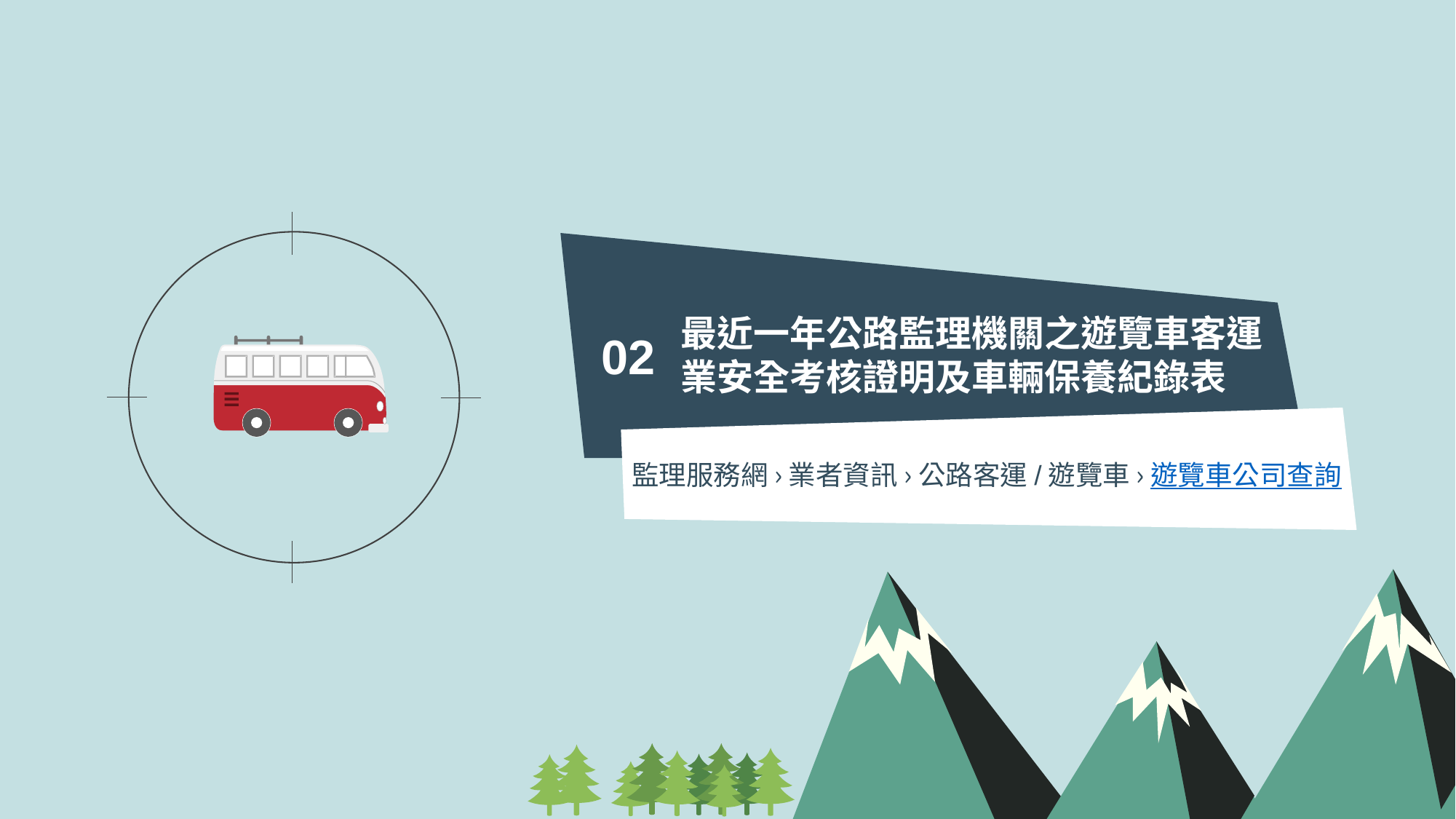

最近一年公路監理機關之遊覽車客運業安全考核證明及車輛保養紀錄表
02
監理服務網 › 業者資訊 › 公路客運/遊覽車 › 遊覽車公司查詢